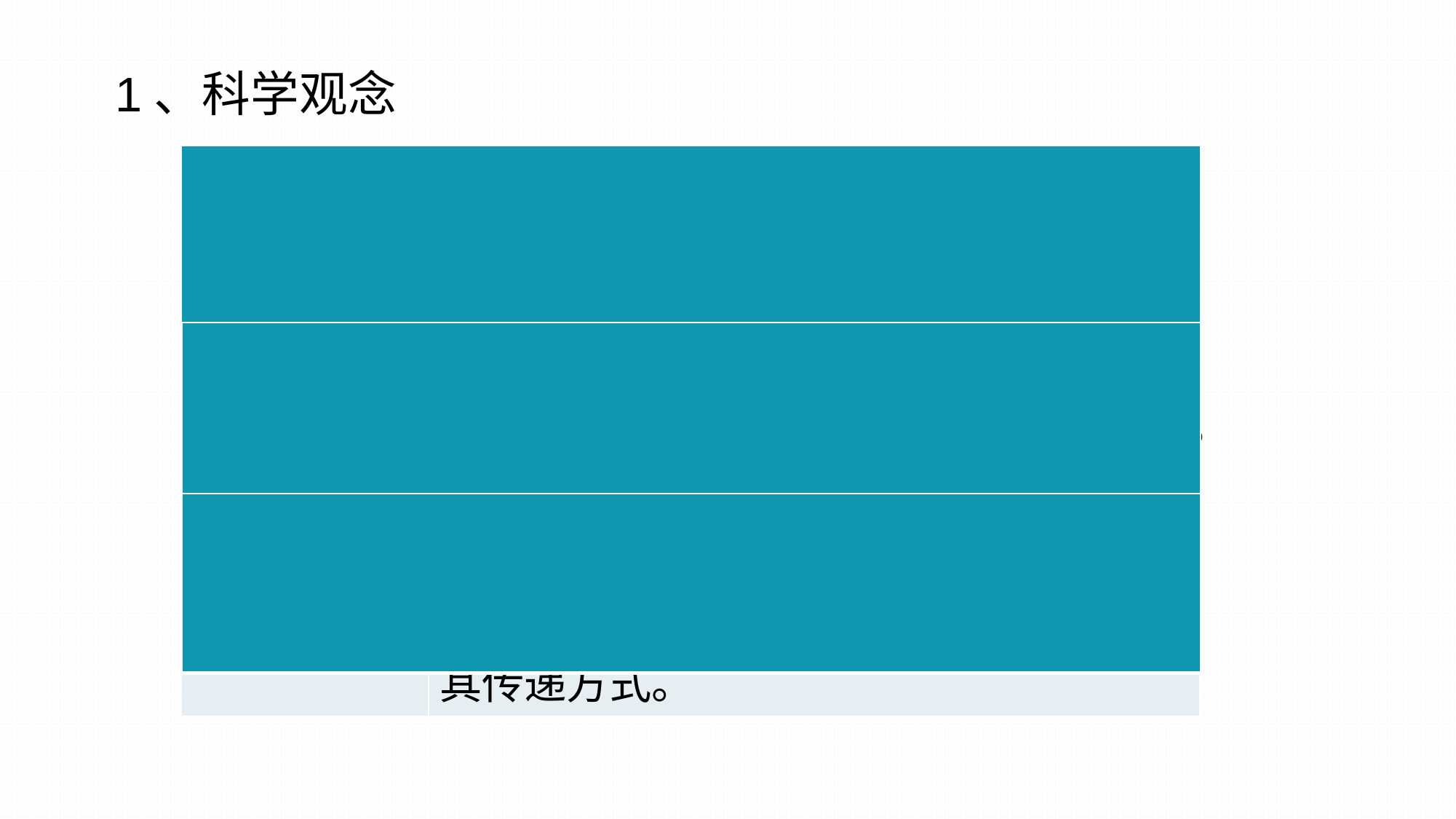

1、科学观念
| 1-2年级 | 知道生活中常见的力，认识力可以改变物体的形状 |
| --- | --- |
| 3-4年级 | 认识物体有多种运动形式，力可以改变物体的运动状态，运动的物体具有能量，了解生活中能存在的不同形式。 |
| 5-6年级 | 知道自然界存在多种形式的能，不同形式的能可以相互转化，初步了解热能及其传递方式。 |
|  |
| --- |

|  |
| --- |
|  |
| --- |